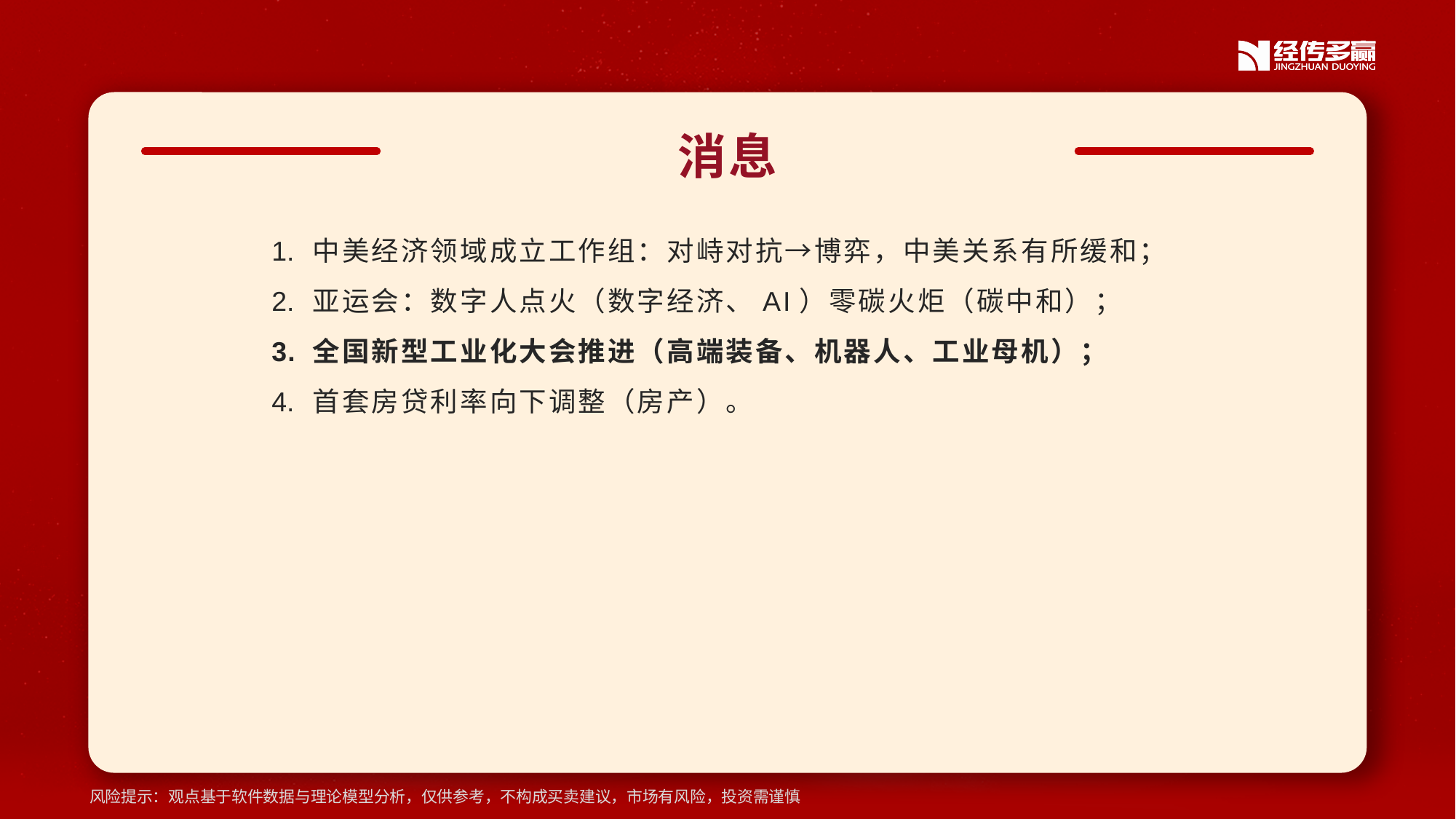

消息
中美经济领域成立工作组：对峙对抗→博弈，中美关系有所缓和；
亚运会：数字人点火（数字经济、AI）零碳火炬（碳中和）；
全国新型工业化大会推进（高端装备、机器人、工业母机）；
首套房贷利率向下调整（房产）。